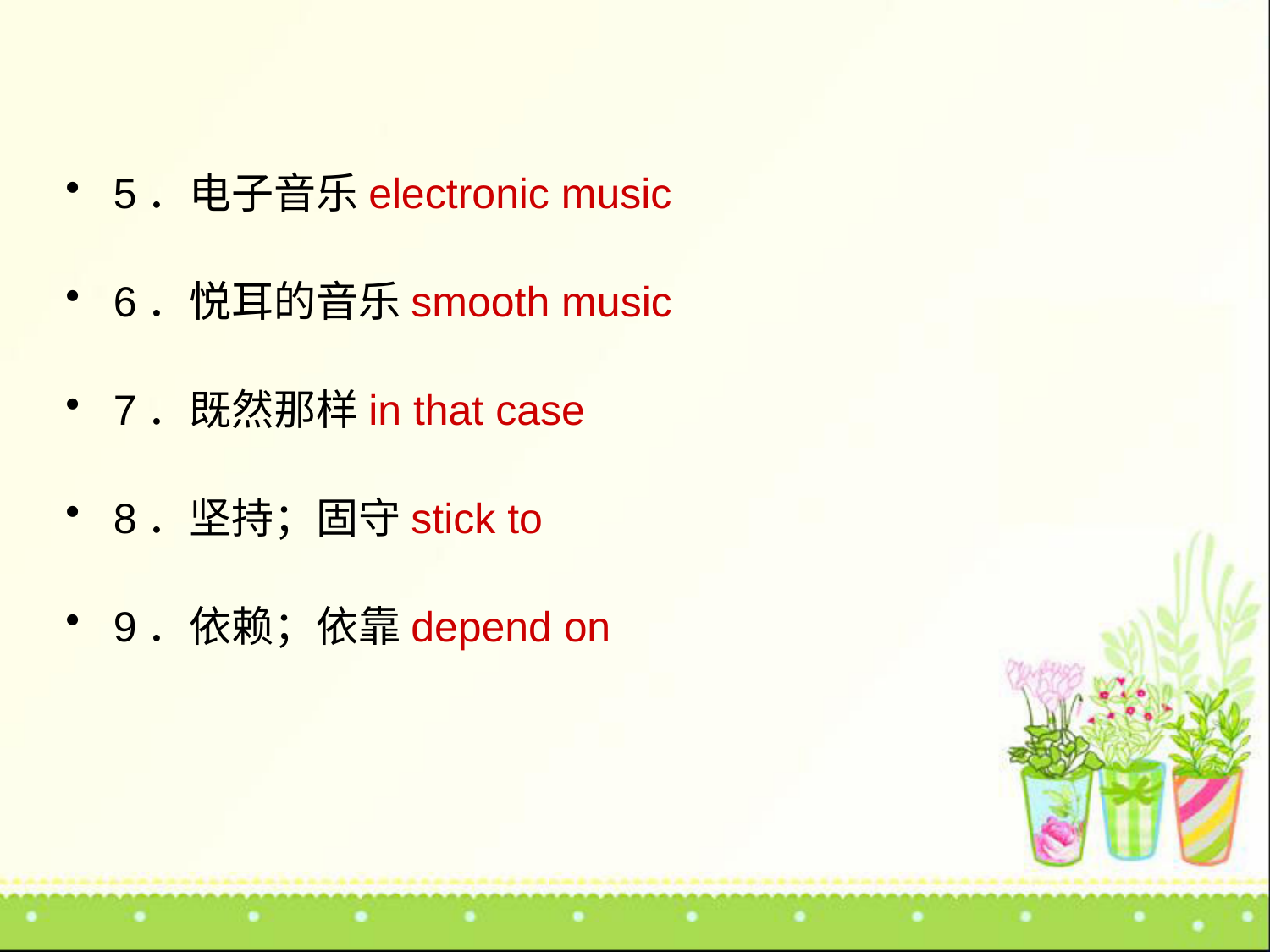

5．电子音乐electronic music

6．悦耳的音乐smooth music

7．既然那样in that case

8．坚持；固守stick to

9．依赖；依靠depend on